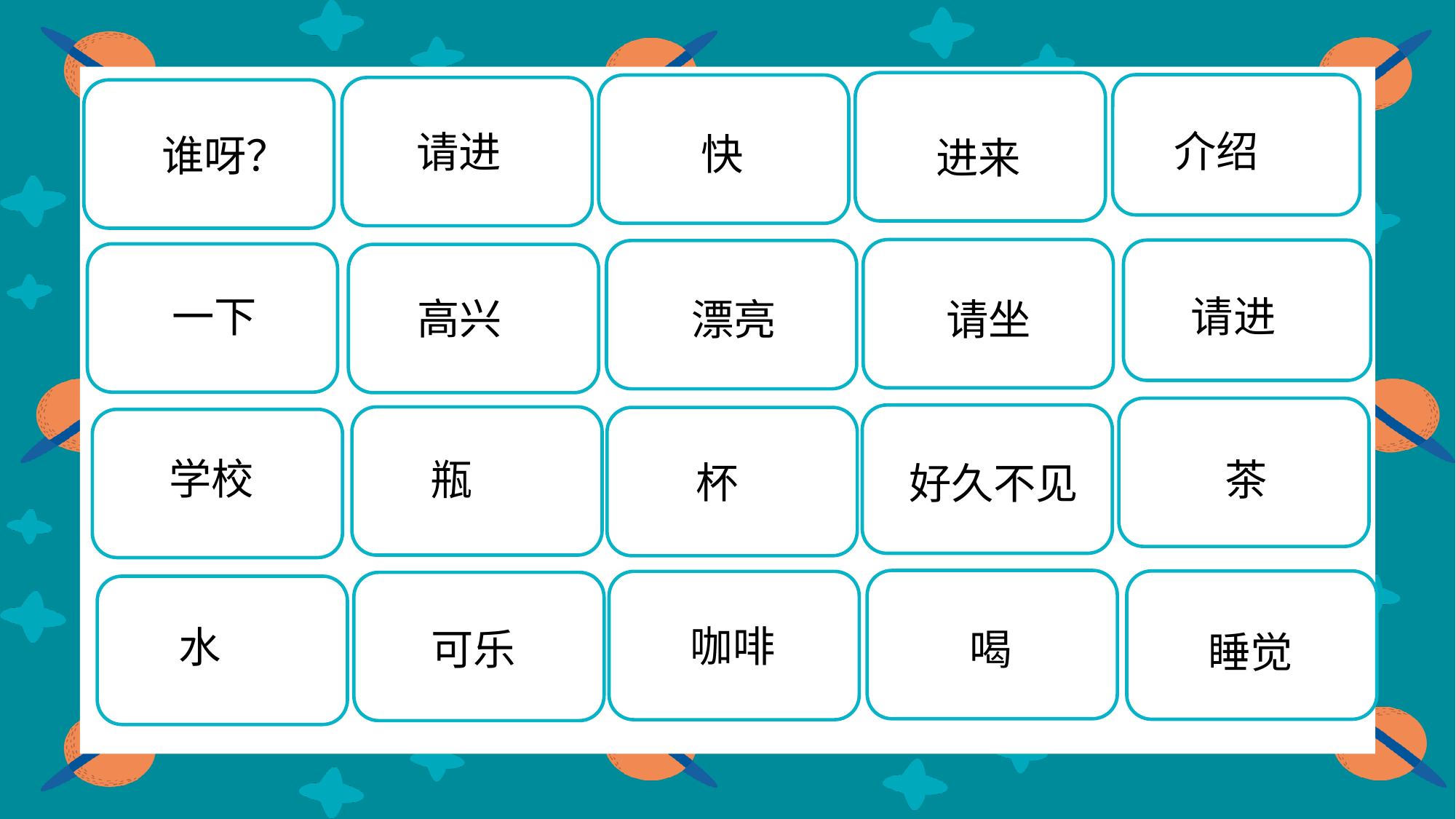

da
da
介绍
请进
快
谁呀？
进来

da
da
一下
请进
高兴
漂亮
请坐

da

a
学校
瓶
茶
杯
好久不见

da

da
da
a
咖啡
水
喝
可乐
睡觉